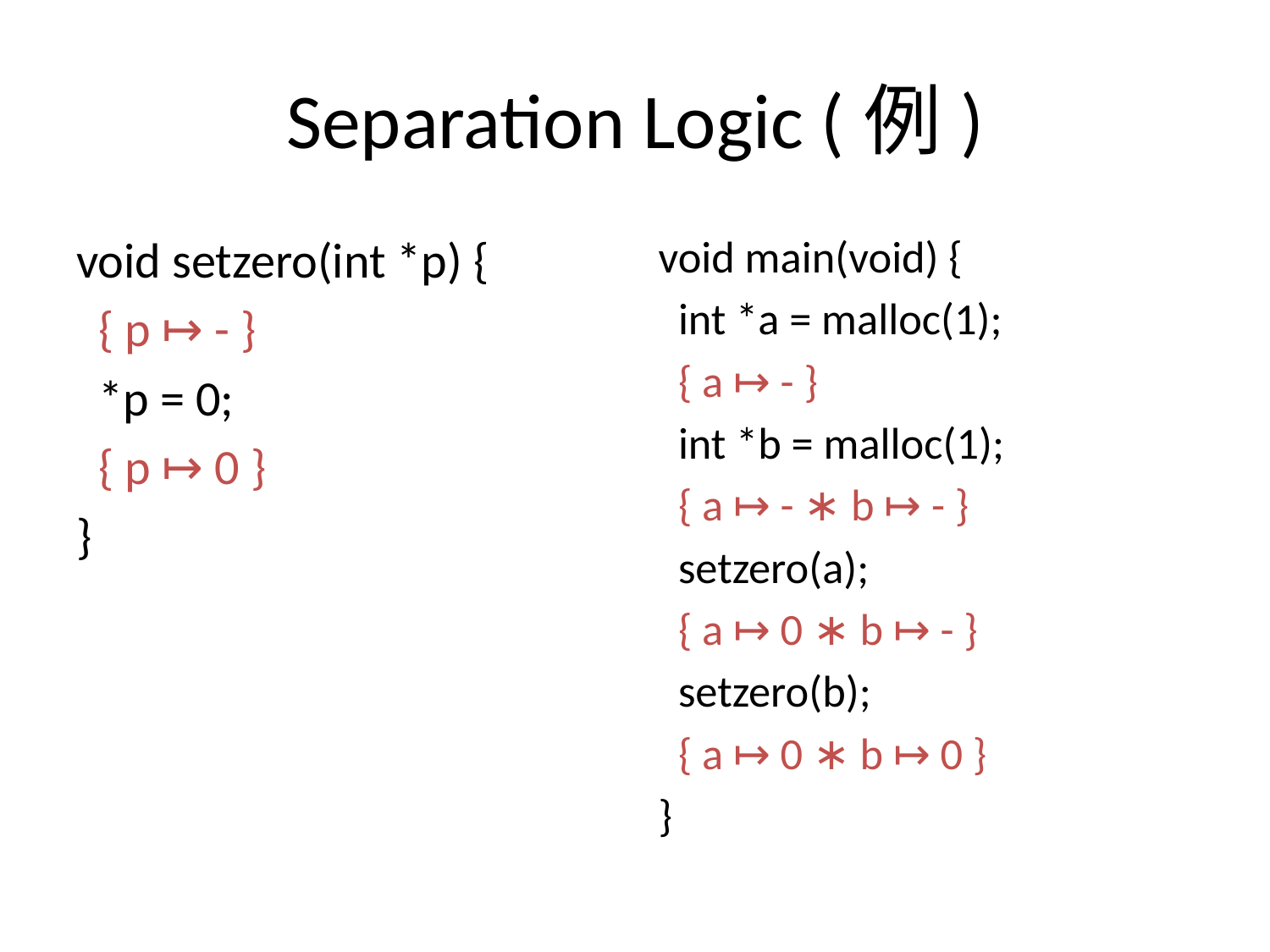

# Separation Logic (例)
void setzero(int *p) {
  { p ↦ - }
  *p = 0;
  { p ↦ 0 }
}
void main(void) {
  int *a = malloc(1);
  { a ↦ - }
  int *b = malloc(1);
  { a ↦ - ∗ b ↦ - }
  setzero(a);
  { a ↦ 0 ∗ b ↦ - }
  setzero(b);
  { a ↦ 0 ∗ b ↦ 0 }
}